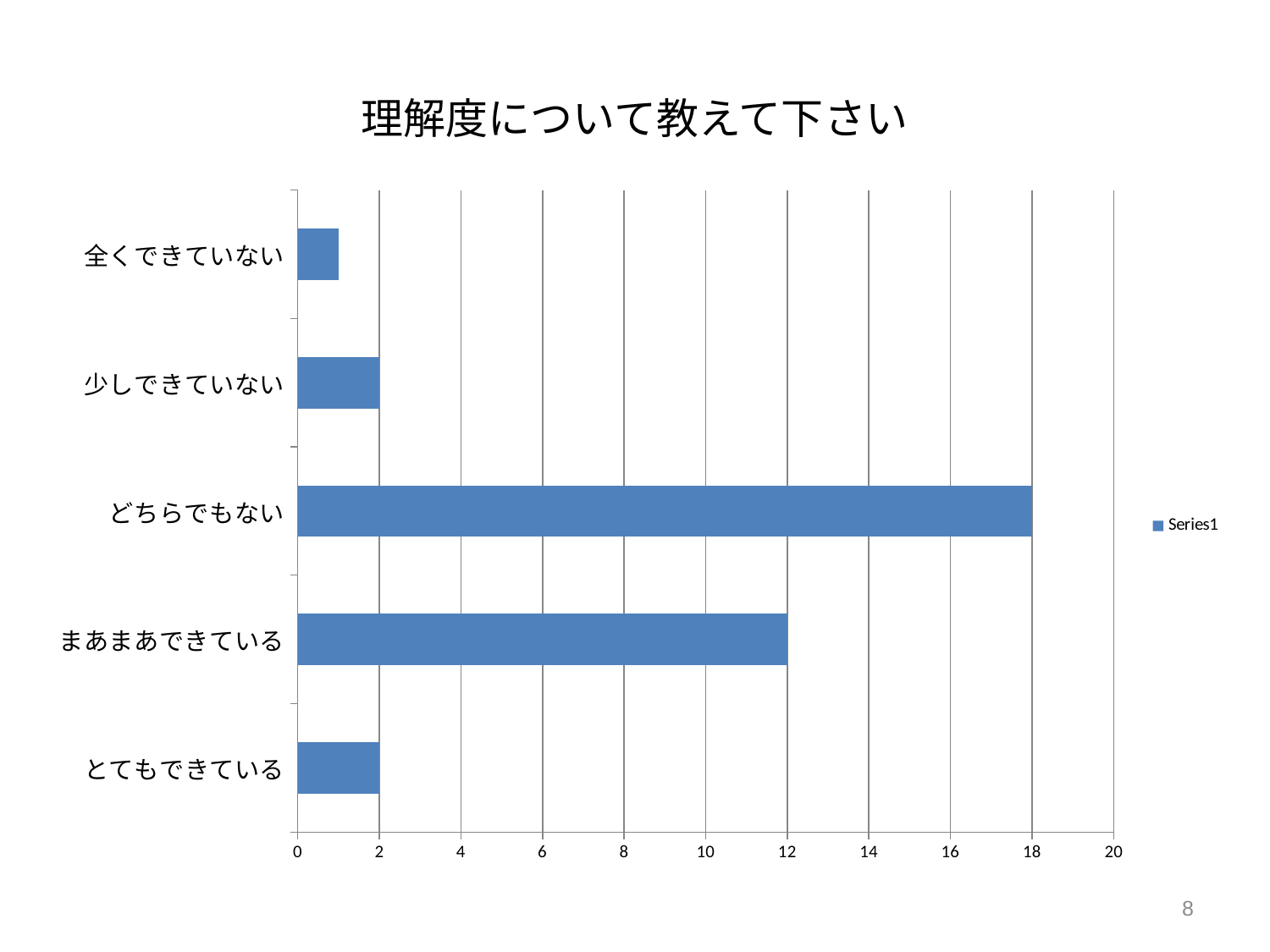

# 理解度について教えて下さい

### Chart

| Category |  |
|---|---|
| とてもできている | 2.0 |
| まあまあできている | 12.0 |
| どちらでもない | 18.0 |
| 少しできていない | 2.0 |
| 全くできていない | 1.0 |
8